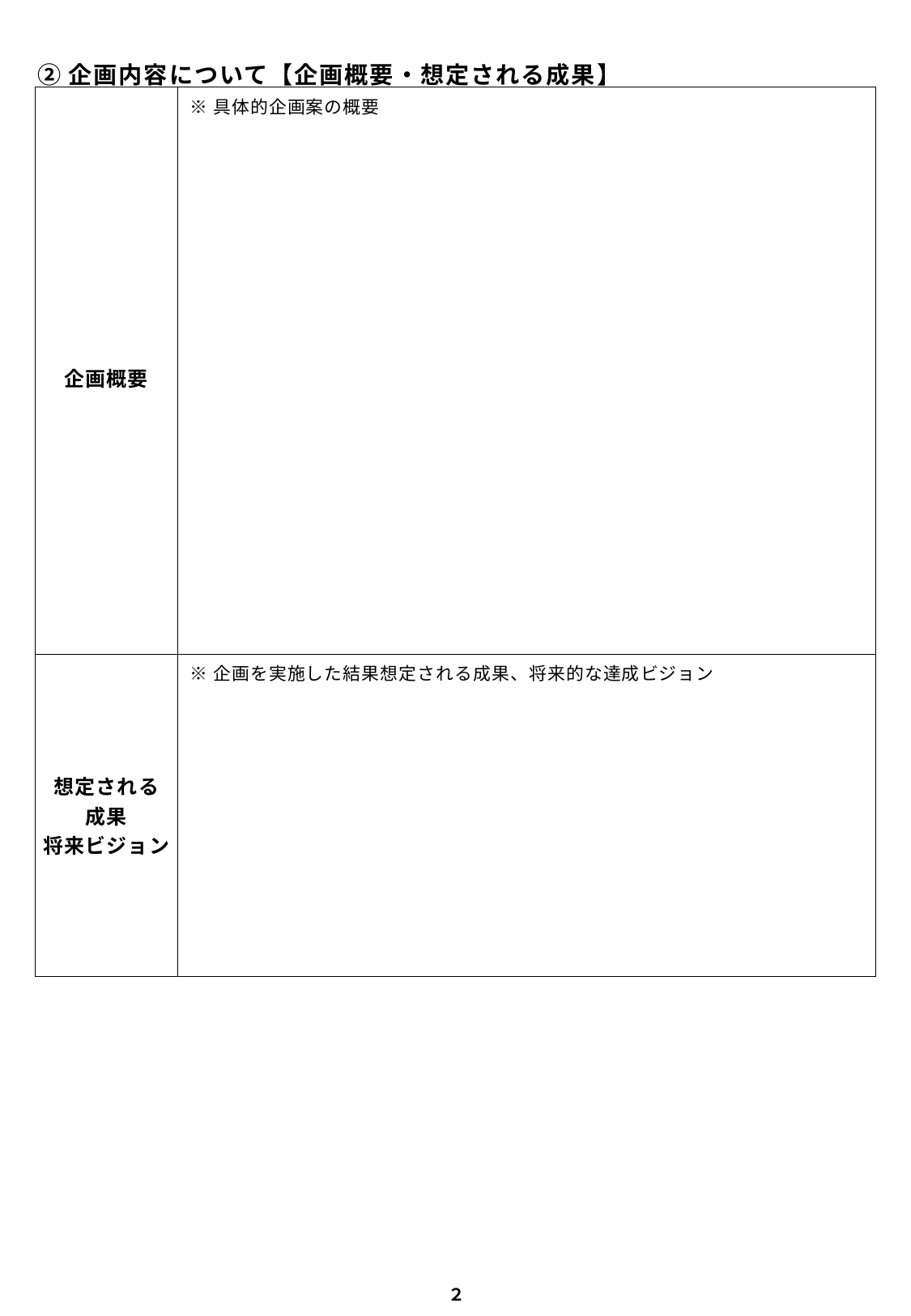

水郡線全線開通90周年記念 ふくしま鉄道博
②企画内容について【企画概要・想定される成果】
| 企画概要 | ※具体的企画案の概要 |
| --- | --- |
| 想定される 成果 将来ビジョン | ※企画を実施した結果想定される成果、将来的な達成ビジョン |
２